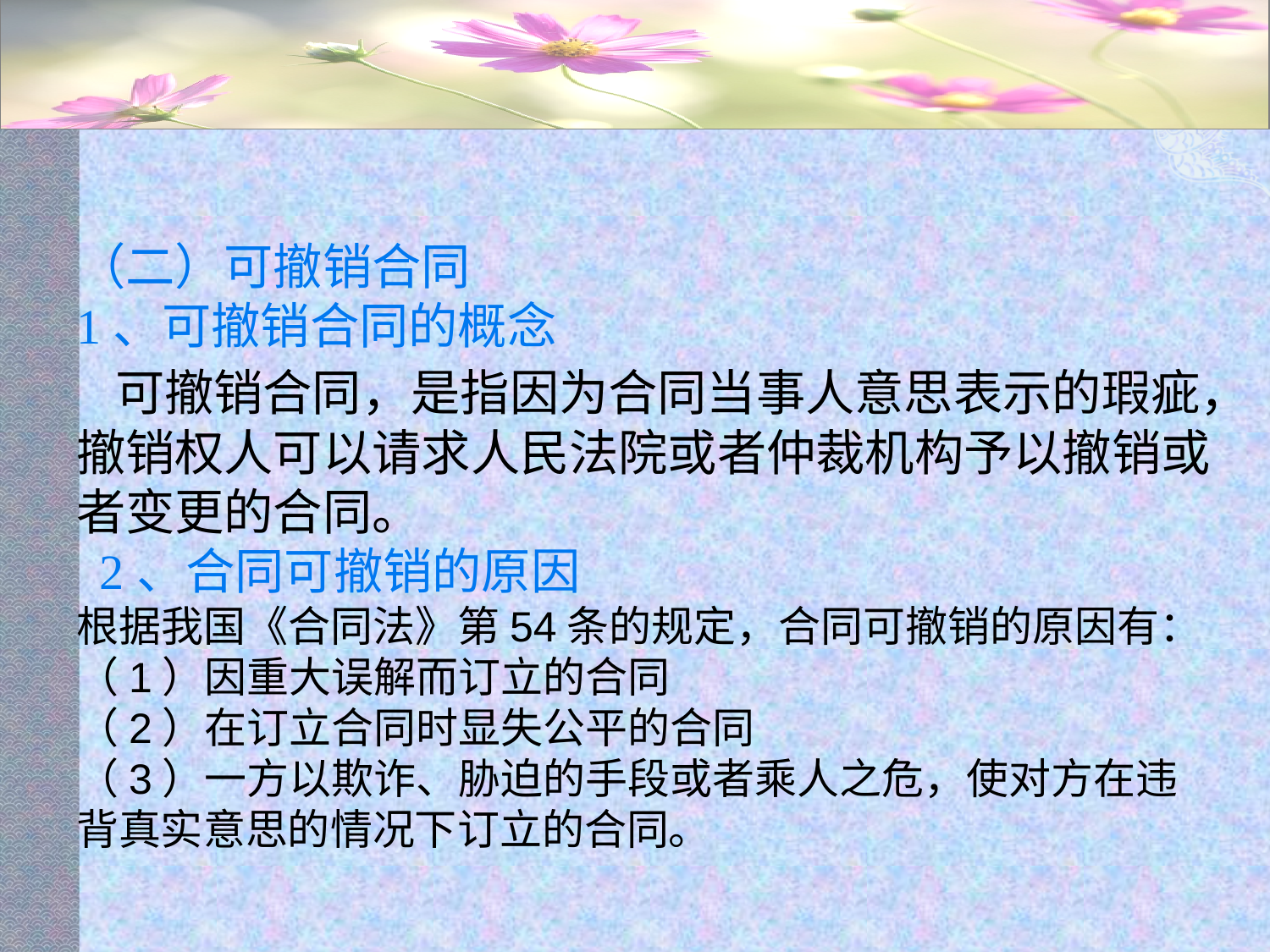

#
（二）可撤销合同
1、可撤销合同的概念
  可撤销合同，是指因为合同当事人意思表示的瑕疵，撤销权人可以请求人民法院或者仲裁机构予以撤销或者变更的合同。
  2、合同可撤销的原因
根据我国《合同法》第54条的规定，合同可撤销的原因有：
（1）因重大误解而订立的合同
（2）在订立合同时显失公平的合同
（3）一方以欺诈、胁迫的手段或者乘人之危，使对方在违背真实意思的情况下订立的合同。